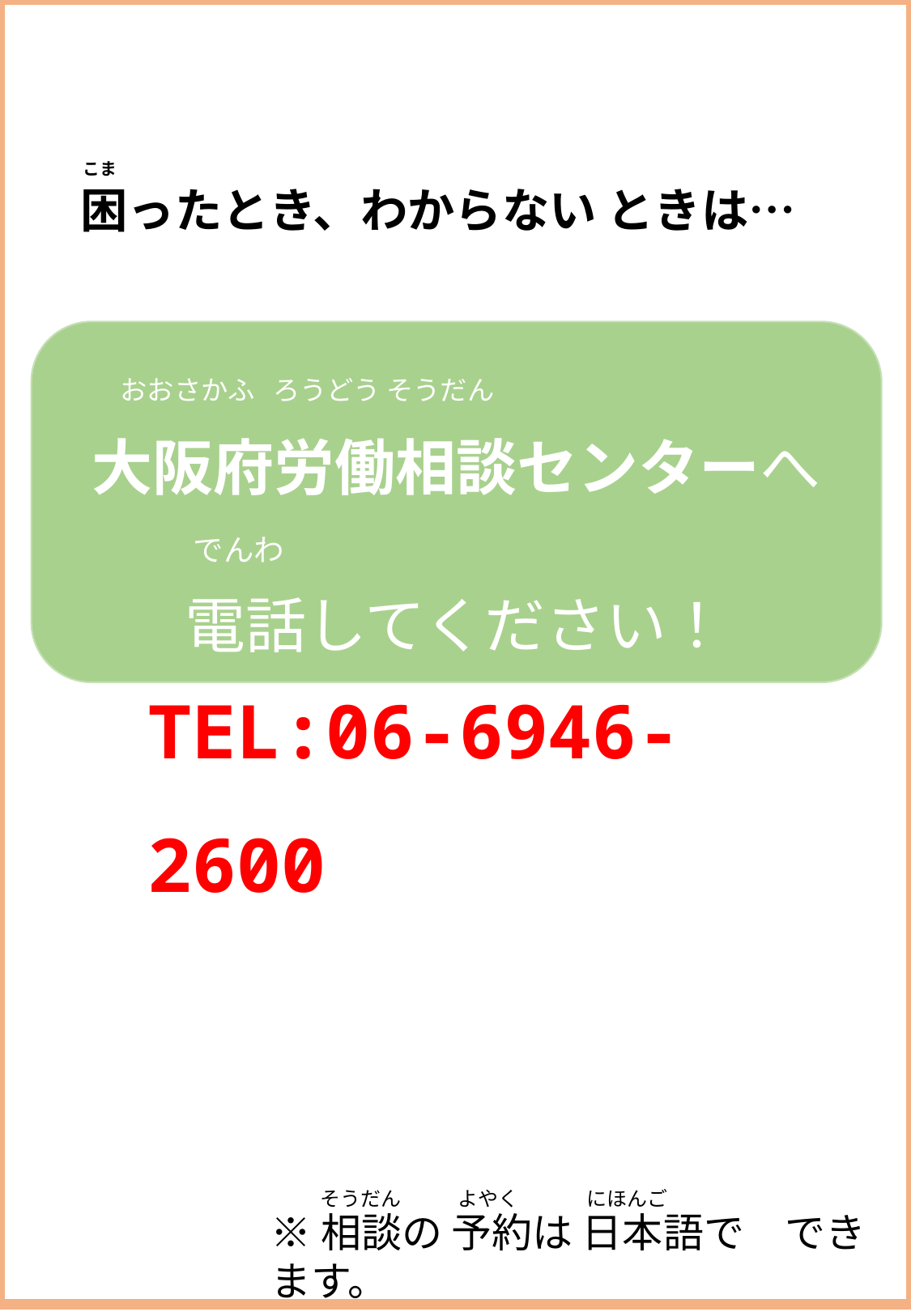

困ったとき、わからない ときは…
こま
大阪府労働相談センターへ 電話してください！
おおさかふ   ろうどう そうだん
でんわ
TEL:06-6946-2600
よやく
にほんご
そうだん
※相談の 予約は 日本語で　できます。